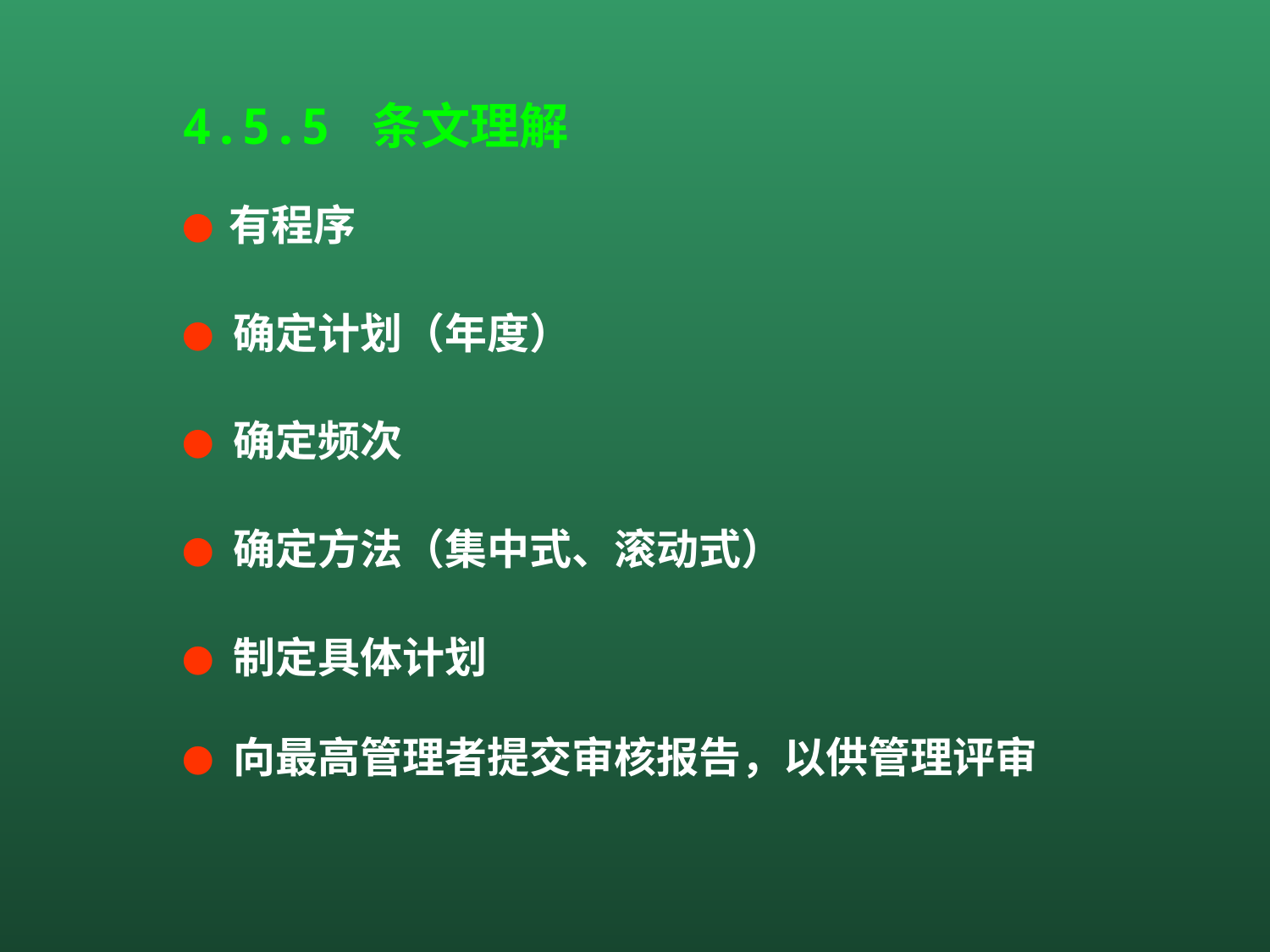

4.5.5 条文理解

● 有程序

● 确定计划（年度）

● 确定频次

● 确定方法（集中式、滚动式）

● 制定具体计划

● 向最高管理者提交审核报告，以供管理评审